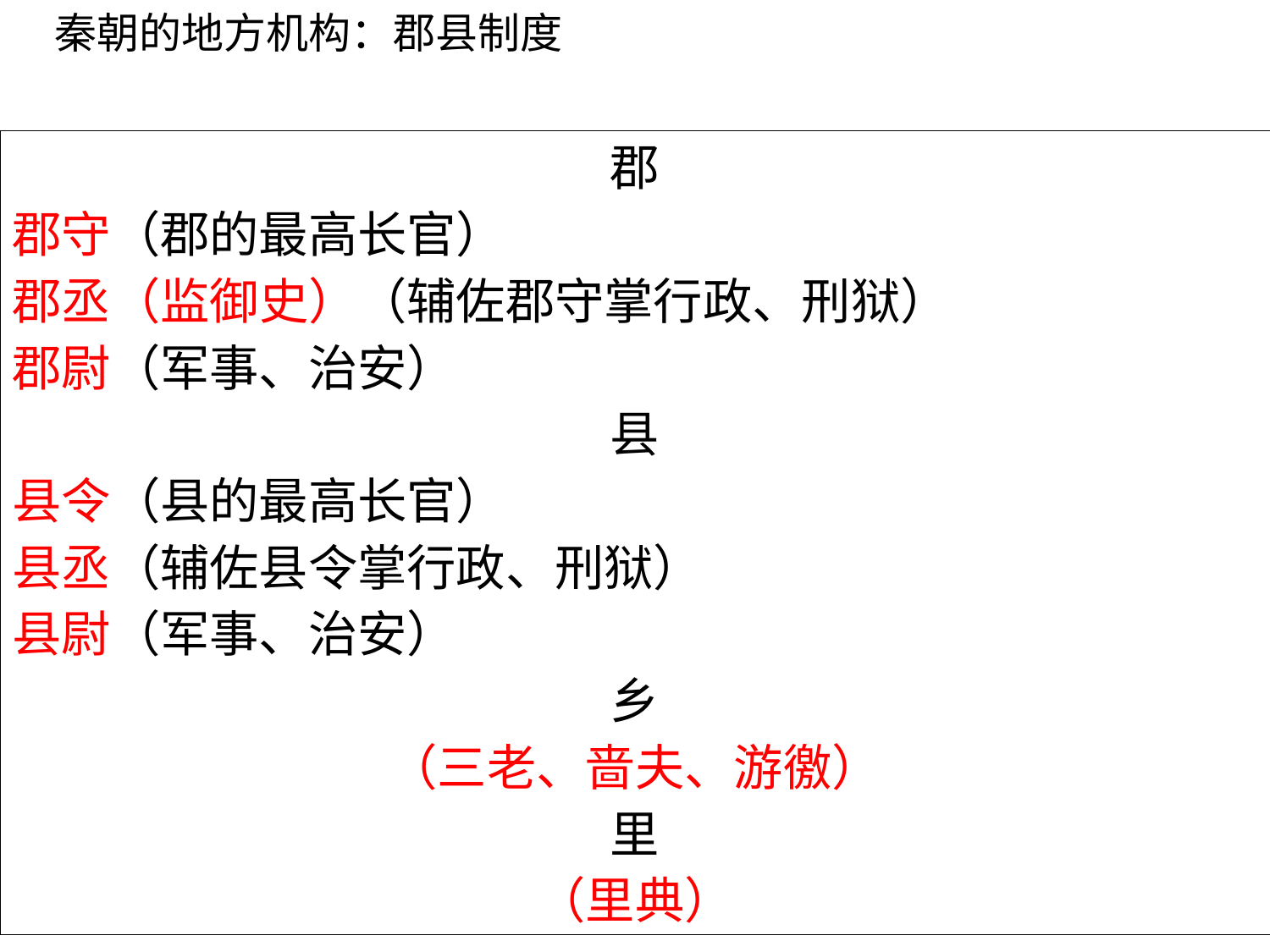

秦朝的地方机构：郡县制度
郡
郡守（郡的最高长官）
郡丞（监御史）（辅佐郡守掌行政、刑狱）
郡尉（军事、治安）
县
县令（县的最高长官）
县丞（辅佐县令掌行政、刑狱）
县尉（军事、治安）
乡
（三老、啬夫、游徼）
里
（里典）